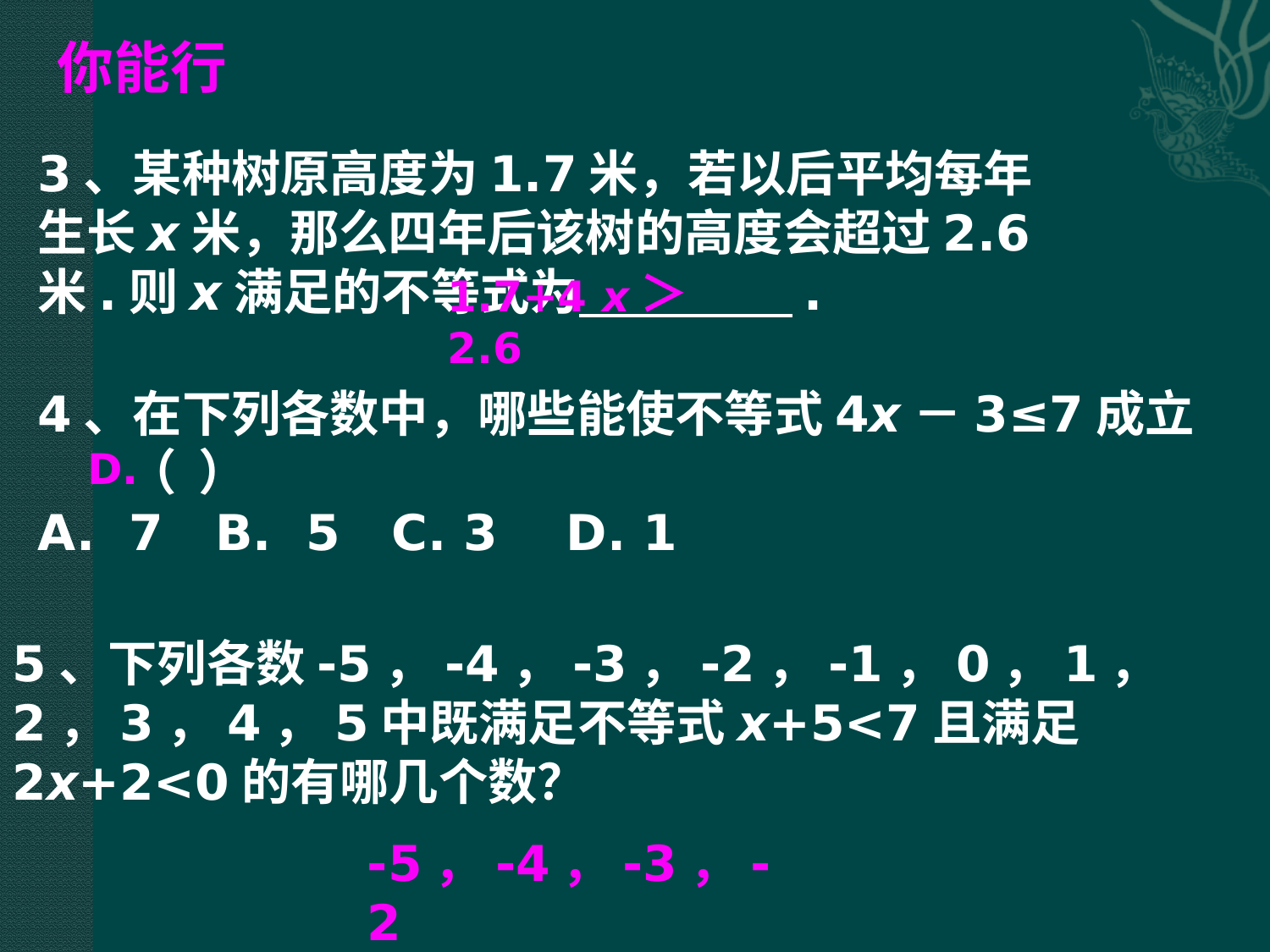

你能行
3、某种树原高度为1.7米，若以后平均每年生长x米，那么四年后该树的高度会超过2.6米.则x满足的不等式为                   .

1.7+4 x＞2.6
4、在下列各数中，哪些能使不等式4x－3≤7成立            （  ）
A.  7   B.  5   C. 3    D. 1
D.
5、下列各数-5，-4，-3，-2，-1，0，1，2，3，4，5中既满足不等式x+5<7且满足2x+2<0的有哪几个数？
-5，-4，-3，-2